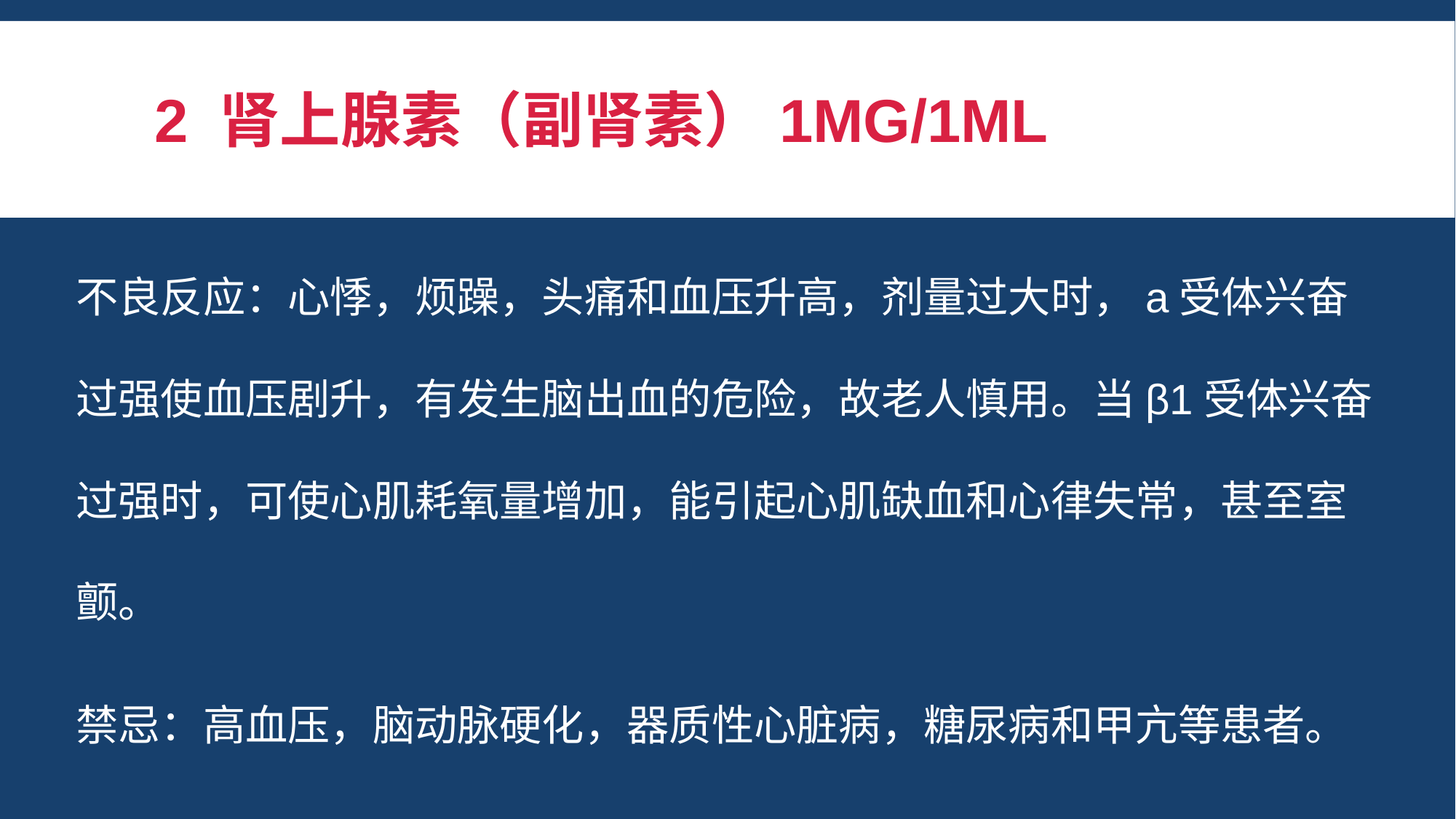

# 2 肾上腺素（副肾素）1mg/1ml
不良反应：心悸，烦躁，头痛和血压升高，剂量过大时，a受体兴奋过强使血压剧升，有发生脑出血的危险，故老人慎用。当β1受体兴奋过强时，可使心肌耗氧量增加，能引起心肌缺血和心律失常，甚至室颤。
禁忌：高血压，脑动脉硬化，器质性心脏病，糖尿病和甲亢等患者。